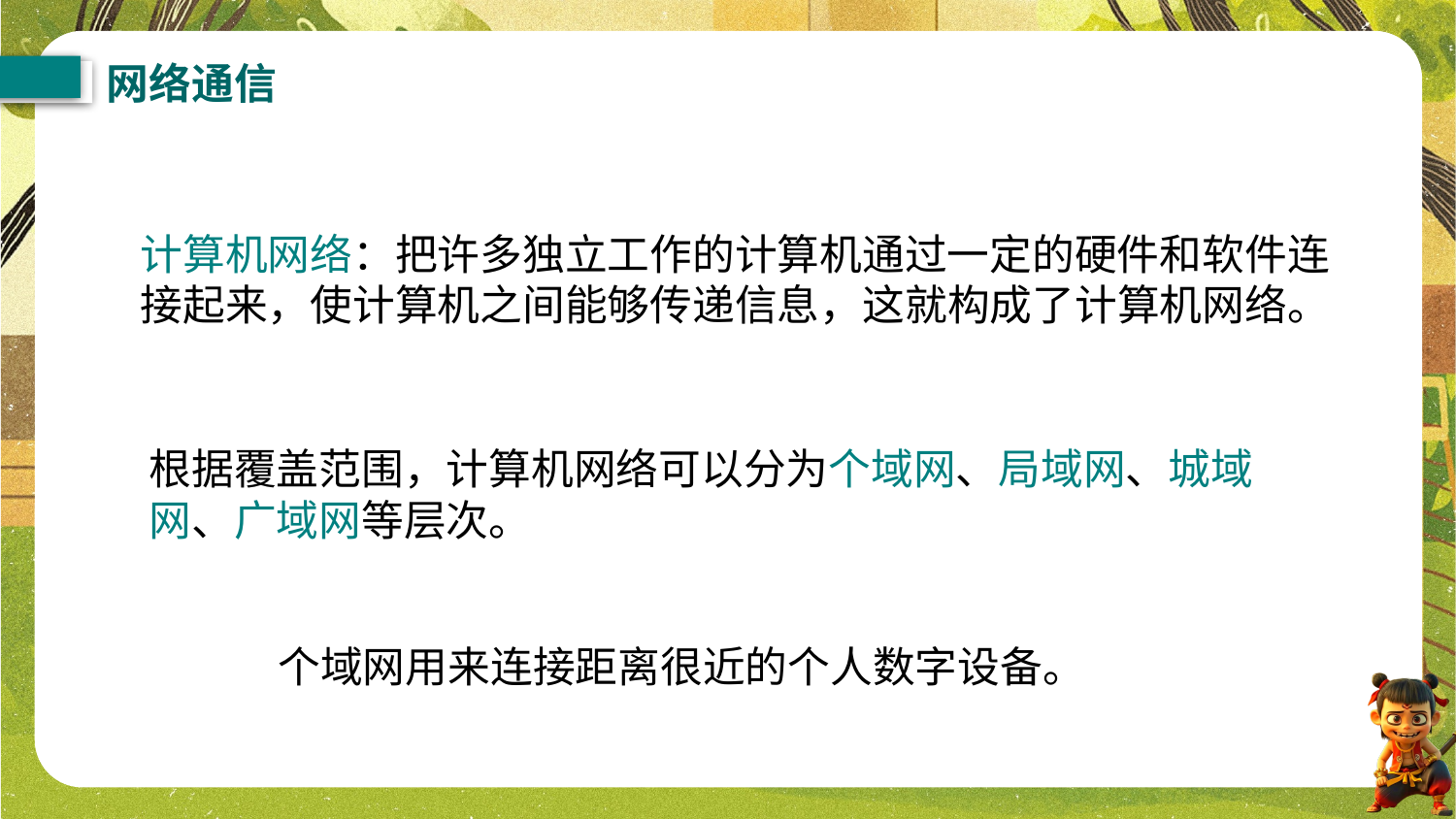

网络通信
计算机网络：把许多独立工作的计算机通过一定的硬件和软件连接起来，使计算机之间能够传递信息，这就构成了计算机网络。
根据覆盖范围，计算机网络可以分为个域网、局域网、城域网、广域网等层次。
个域网用来连接距离很近的个人数字设备。